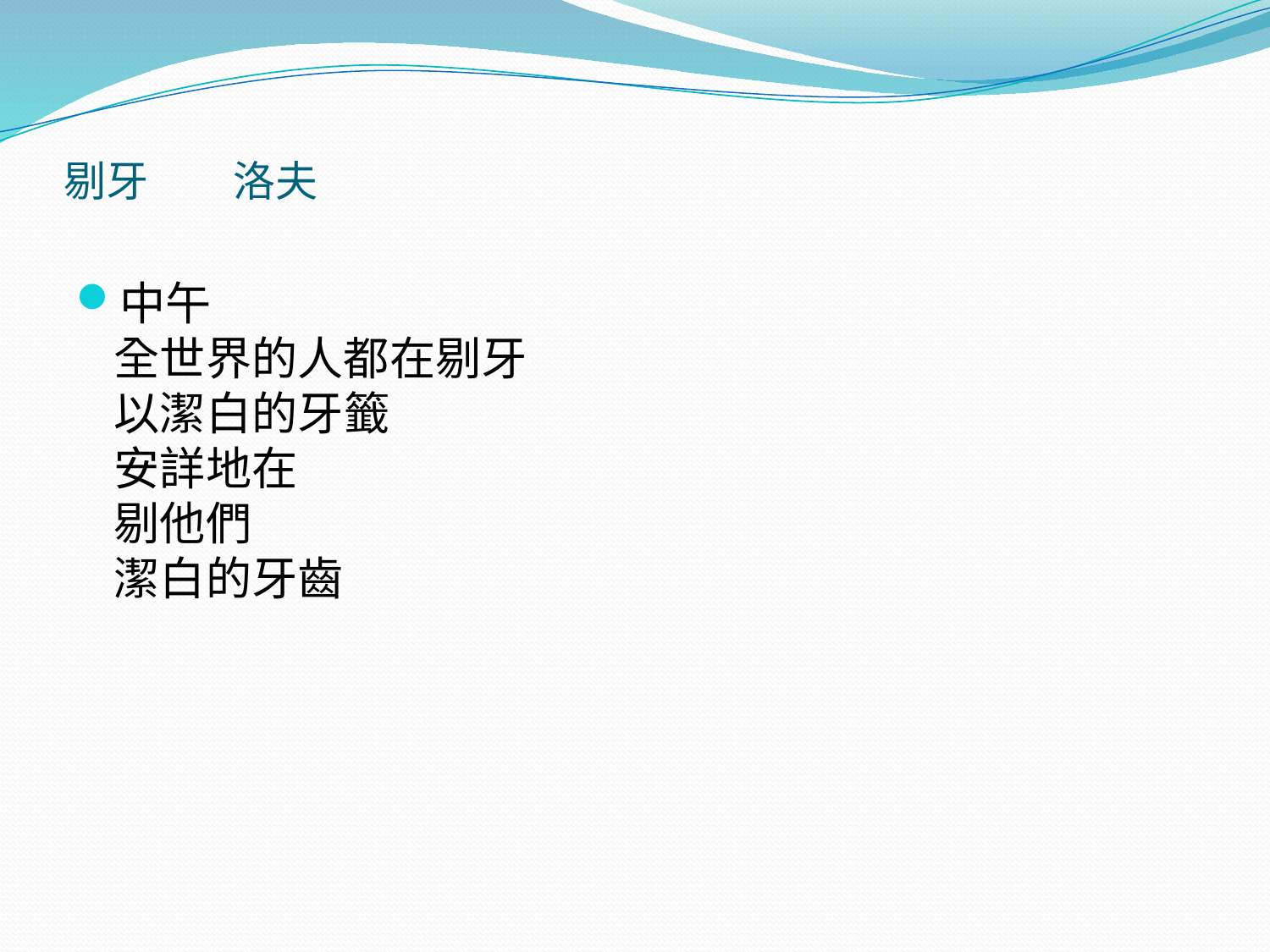

# 剔牙　　洛夫
中午
全世界的人都在剔牙
以潔白的牙籤
安詳地在
剔他們
潔白的牙齒